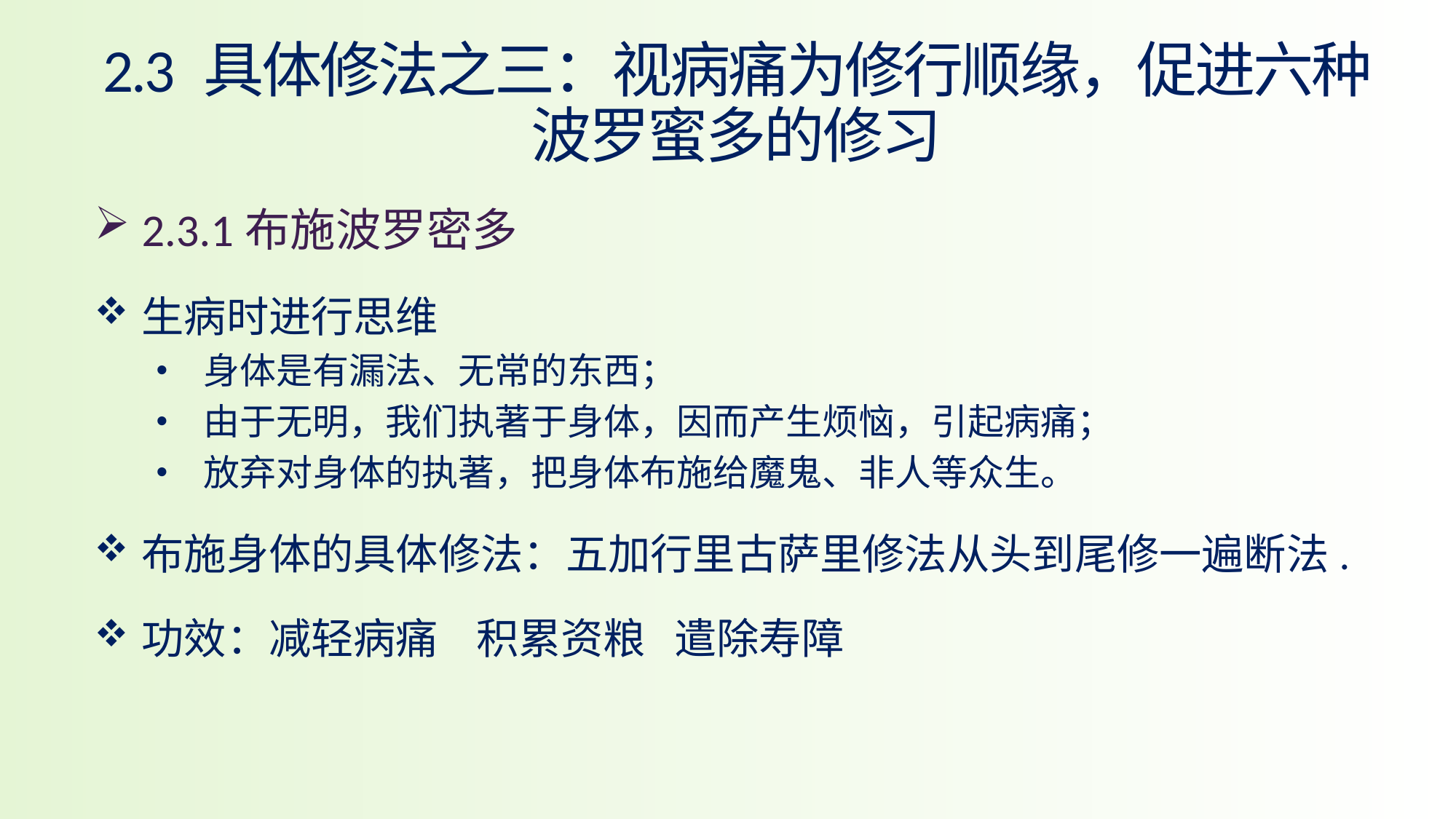

2.3 具体修法之三：视病痛为修行顺缘，促进六种波罗蜜多的修习
2.3.1布施波罗密多
生病时进行思维
身体是有漏法、无常的东西；
由于无明，我们执著于身体，因而产生烦恼，引起病痛；
放弃对身体的执著，把身体布施给魔鬼、非人等众生。
布施身体的具体修法：五加行里古萨里修法从头到尾修一遍断法.
功效：减轻病痛    积累资粮   遣除寿障